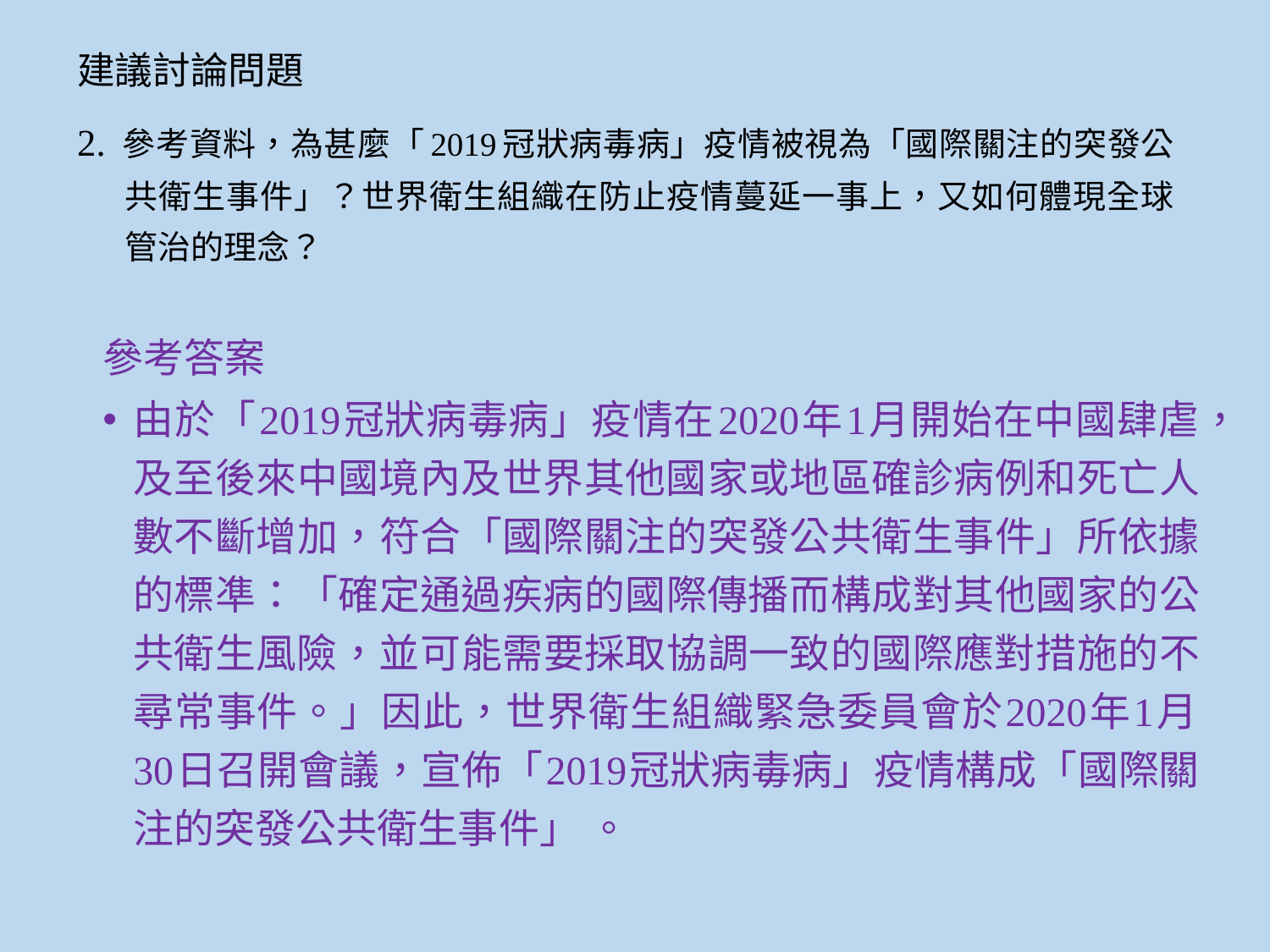

建議討論問題
2. 參考資料，為甚麼「2019冠狀病毒病」疫情被視為「國際關注的突發公共衛生事件」？世界衛生組織在防止疫情蔓延一事上，又如何體現全球管治的理念？

參考答案
由於「2019冠狀病毒病」疫情在2020年1月開始在中國肆虐，及至後來中國境內及世界其他國家或地區確診病例和死亡人數不斷增加，符合「國際關注的突發公共衛生事件」所依據的標凖：「確定通過疾病的國際傳播而構成對其他國家的公共衛生風險，並可能需要採取協調一致的國際應對措施的不尋常事件。」因此，世界衛生組織緊急委員會於2020年1月30日召開會議，宣佈「2019冠狀病毒病」疫情構成「國際關注的突發公共衛生事件」 。